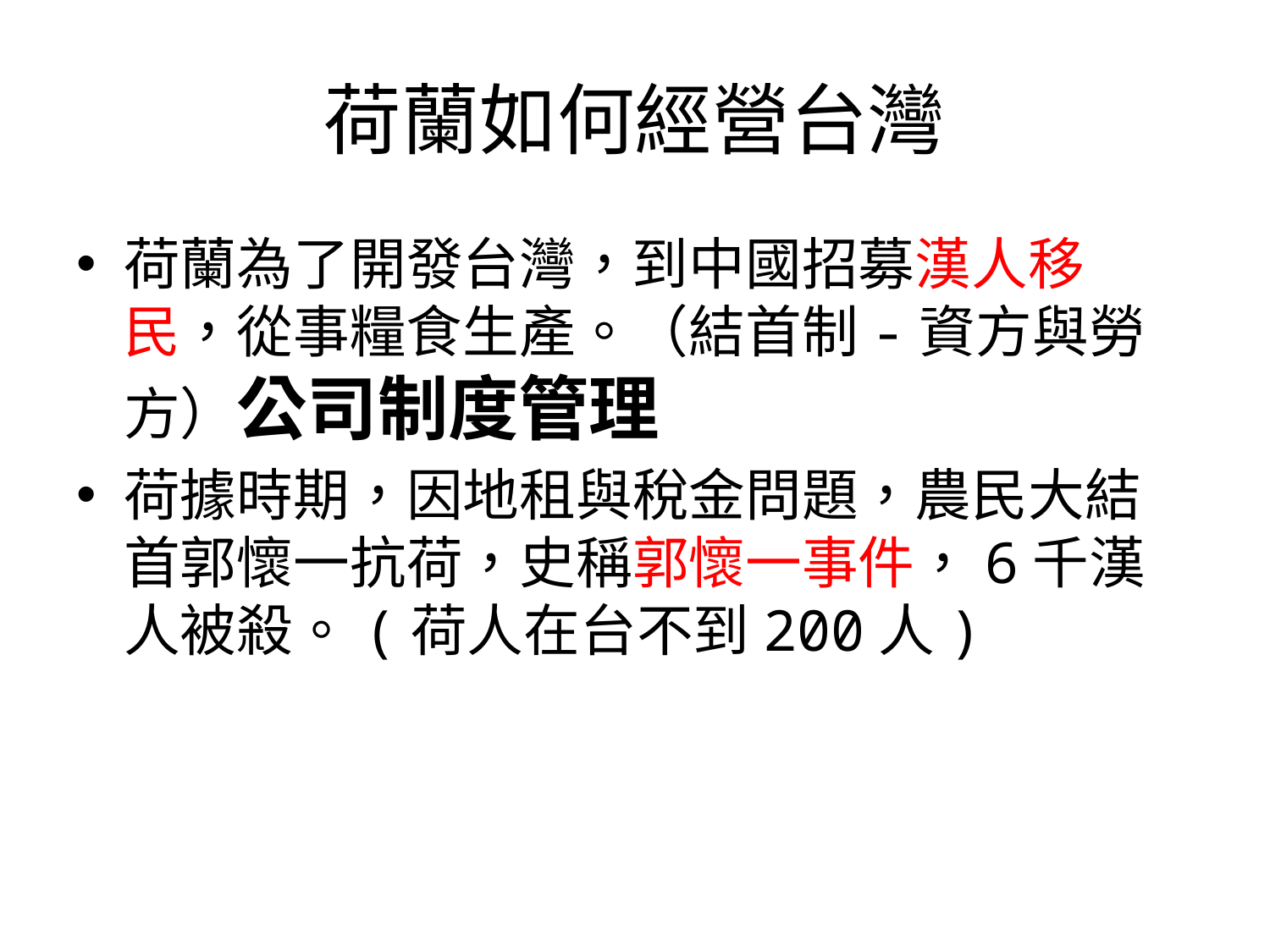

# 荷蘭如何經營台灣
荷蘭為了開發台灣，到中國招募漢人移民，從事糧食生產。（結首制-資方與勞方）公司制度管理
荷據時期，因地租與稅金問題，農民大結首郭懷一抗荷，史稱郭懷一事件，6千漢人被殺。(荷人在台不到200人)